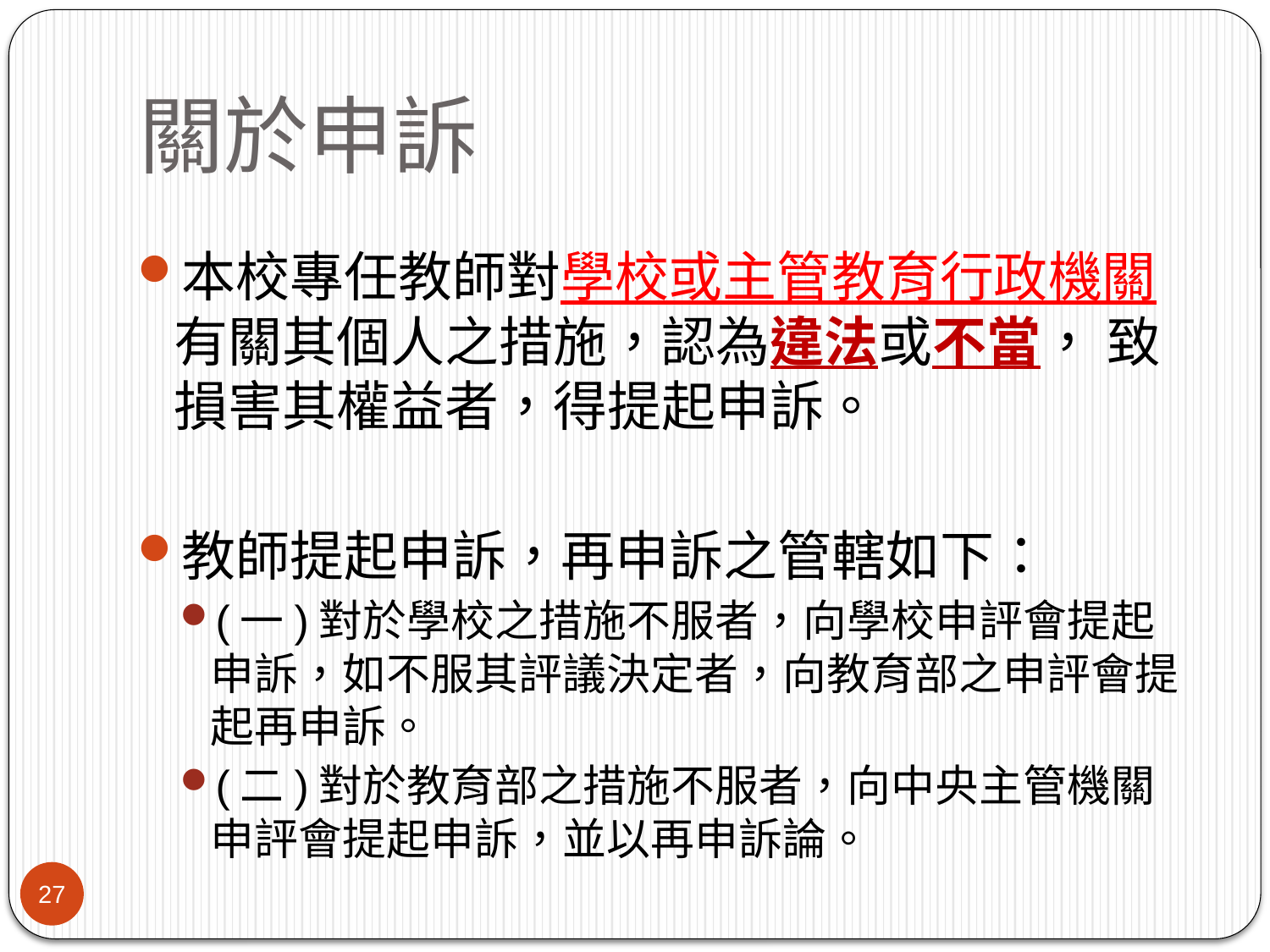

# 關於申訴
本校專任教師對學校或主管教育行政機關有關其個人之措施，認為違法或不當， 致損害其權益者，得提起申訴。

教師提起申訴，再申訴之管轄如下：
(一)對於學校之措施不服者，向學校申評會提起申訴，如不服其評議決定者，向教育部之申評會提起再申訴。
(二)對於教育部之措施不服者，向中央主管機關申評會提起申訴，並以再申訴論。
27